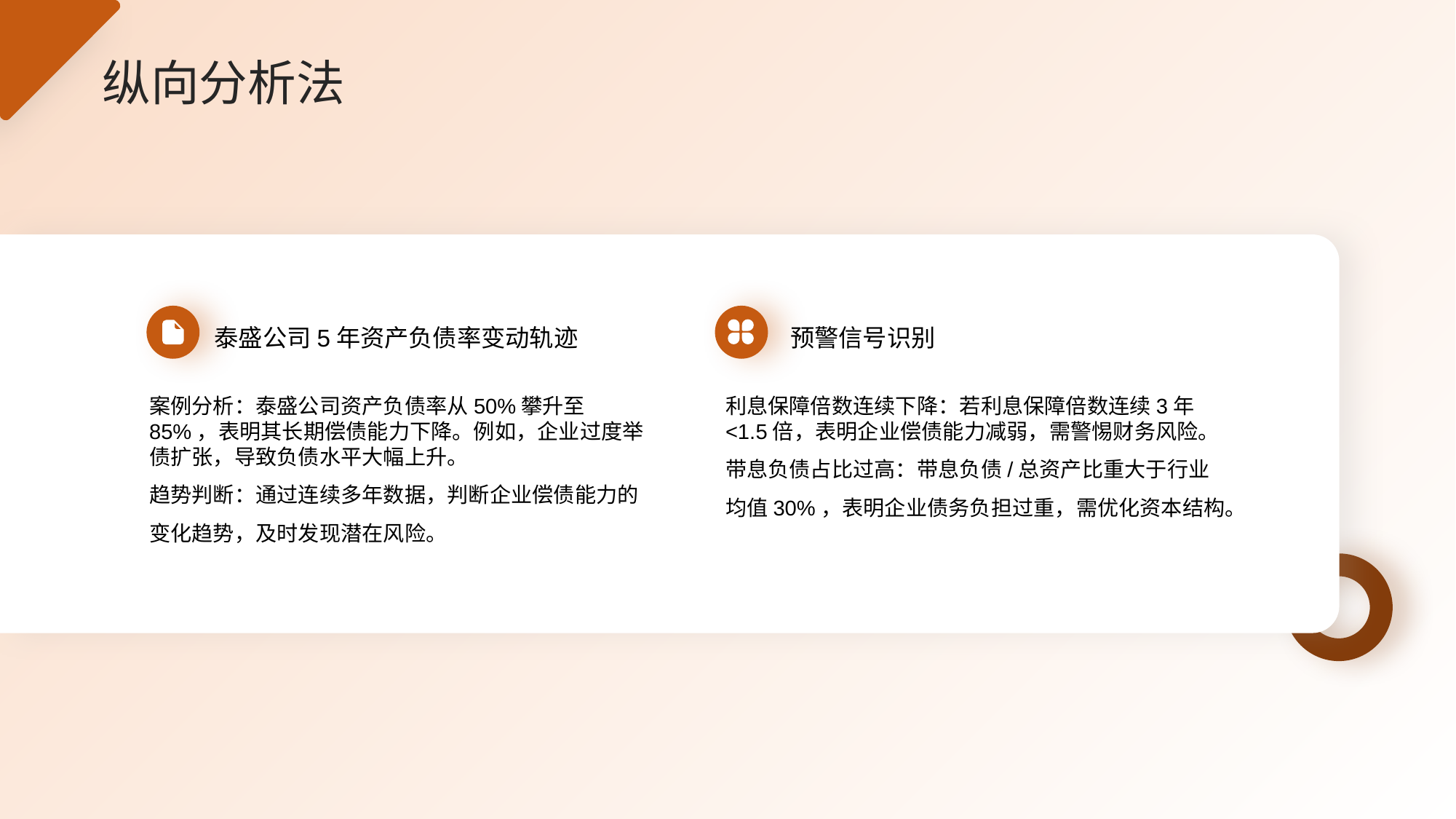

纵向分析法
泰盛公司5年资产负债率变动轨迹
预警信号识别

案例分析：泰盛公司资产负债率从50%攀升至85%，表明其长期偿债能力下降。例如，企业过度举债扩张，导致负债水平大幅上升。
趋势判断：通过连续多年数据，判断企业偿债能力的变化趋势，及时发现潜在风险。
利息保障倍数连续下降：若利息保障倍数连续3年<1.5倍，表明企业偿债能力减弱，需警惕财务风险。
带息负债占比过高：带息负债/总资产比重大于行业均值30%，表明企业债务负担过重，需优化资本结构。